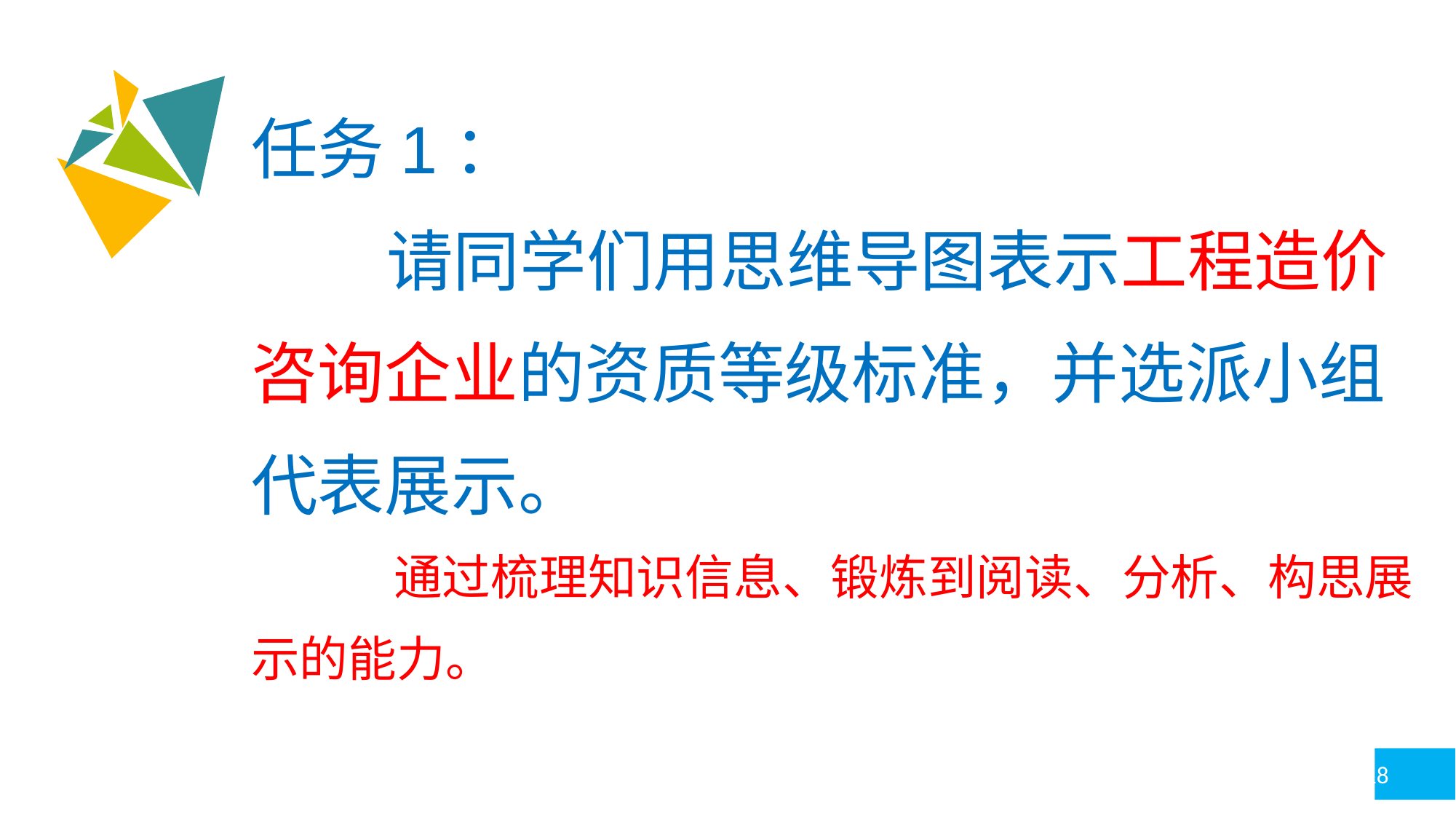

任务1：
        请同学们用思维导图表示工程造价咨询企业的资质等级标准，并选派小组代表展示。
            通过梳理知识信息、锻炼到阅读、分析、构思展示的能力。